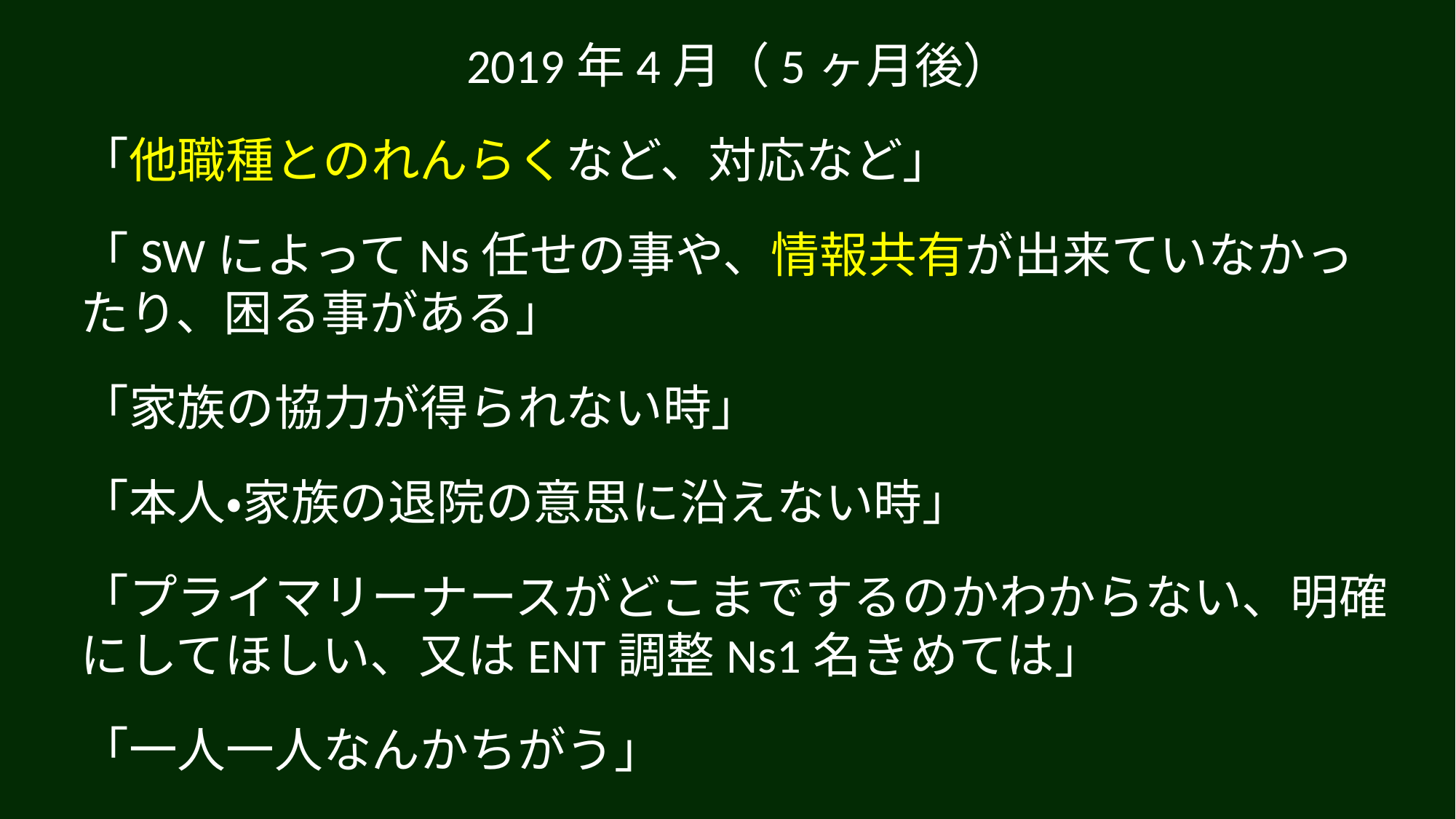

2019年4月（5ヶ月後）
「他職種とのれんらくなど、対応など」
「SWによってNs任せの事や、情報共有が出来ていなかったり、困る事がある」
「家族の協力が得られない時」
「本人・家族の退院の意思に沿えない時」
「プライマリーナースがどこまでするのかわからない、明確にしてほしい、又はENT調整Ns1名きめては」
「一人一人なんかちがう」